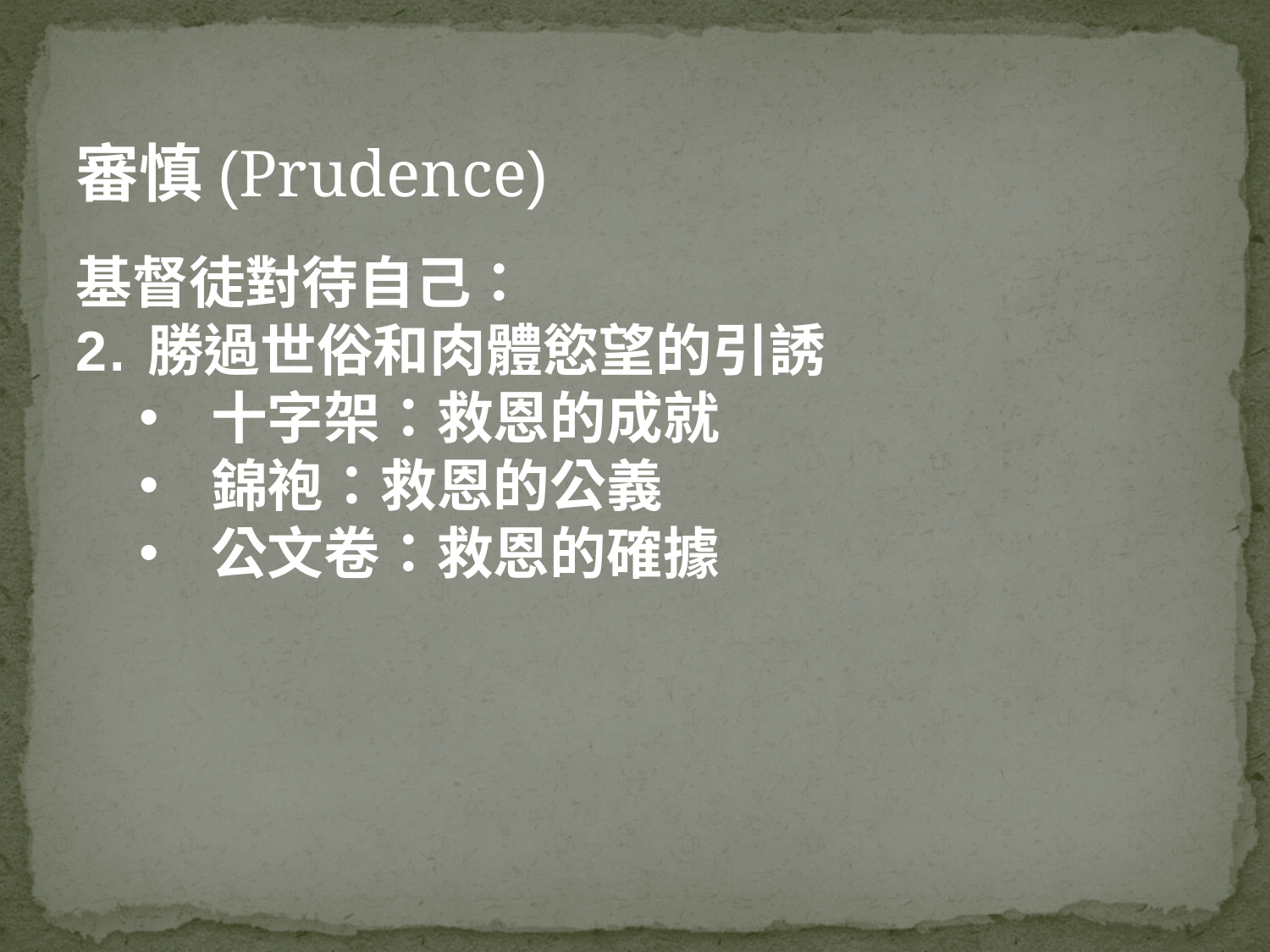

審慎(Prudence)

基督徒對待自己：
勝過世俗和肉體慾望的引誘
十字架：救恩的成就
錦袍：救恩的公義
公文卷：救恩的確據